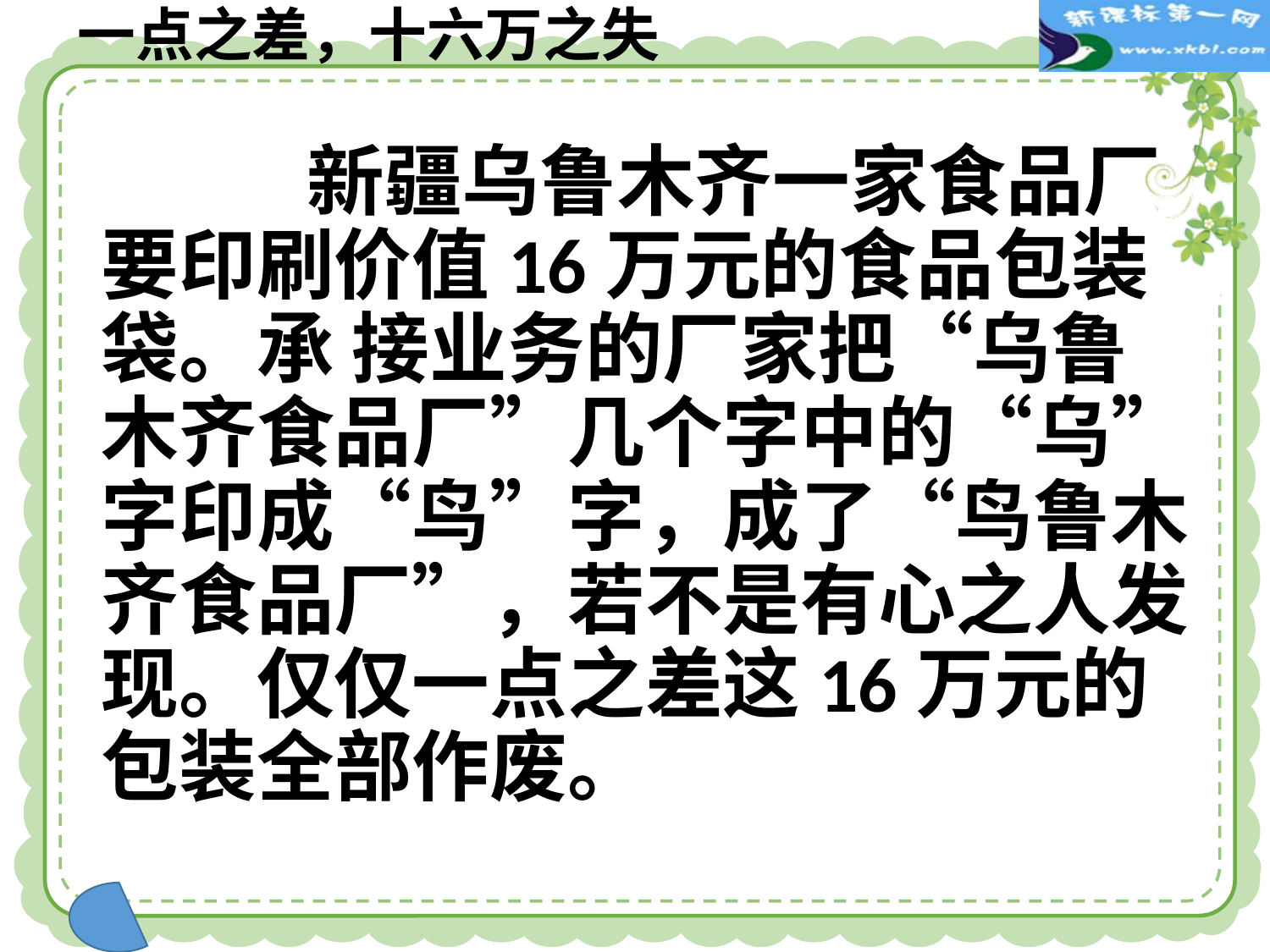

# 一点之差，十六万之失
            新疆乌鲁木齐一家食品厂要印刷价值16万元的食品包装袋。承 接业务的厂家把“乌鲁木齐食品厂”几个字中的“乌”字印成“鸟”字，成了“鸟鲁木齐食品厂”，若不是有心之人发现。仅仅一点之差这16万元的包装全部作废。